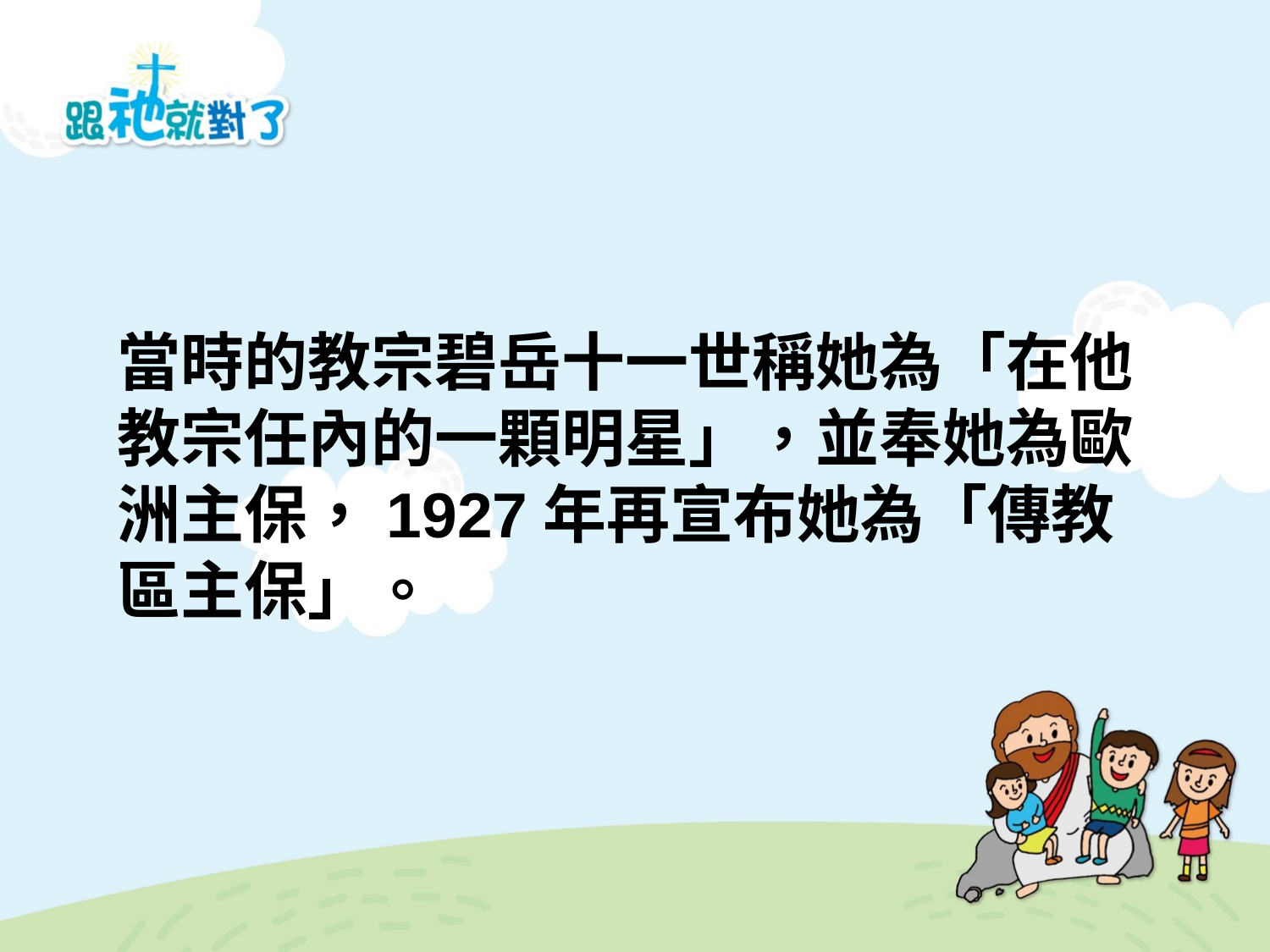

當時的教宗碧岳十一世稱她為「在他教宗任內的一顆明星」，並奉她為歐洲主保，1927年再宣布她為「傳教區主保」。